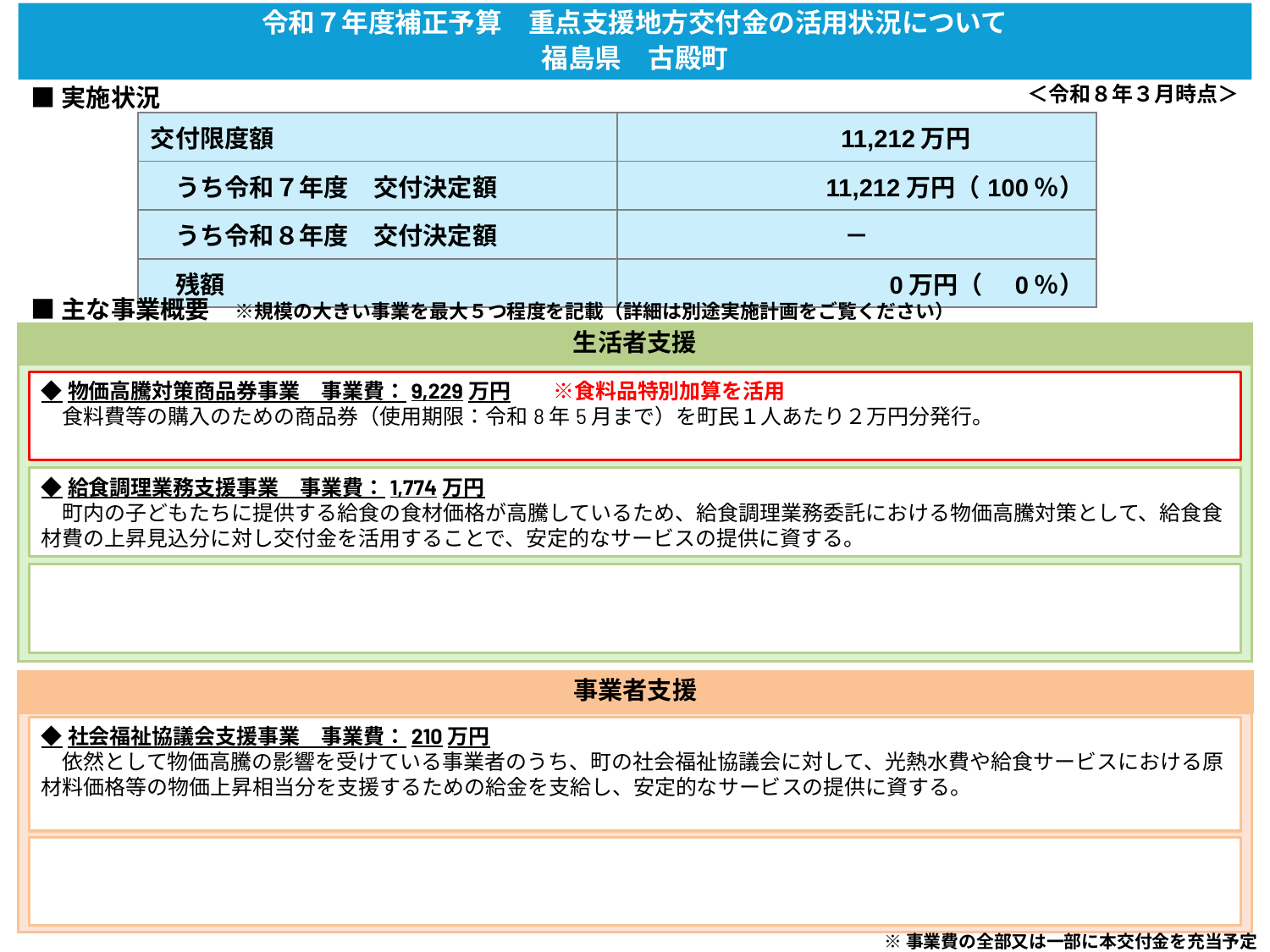

令和７年度補正予算　重点支援地方交付金の活用状況について
福島県　古殿町
＜令和８年３月時点＞
■実施状況
| 交付限度額 | 11,212万円 |
| --- | --- |
| うち令和７年度　交付決定額 | 11,212万円（100％） |
| うち令和８年度　交付決定額 | － |
| 残額 | 0万円（　0％） |
■主な事業概要　※規模の大きい事業を最大５つ程度を記載（詳細は別途実施計画をご覧ください）
生活者支援

◆物価高騰対策商品券事業　事業費：9,229万円　　※食料品特別加算を活用
　食料費等の購入のための商品券（使用期限：令和8年5月まで）を町民１人あたり２万円分発行。

◆給食調理業務支援事業　事業費：1,774万円
　町内の子どもたちに提供する給食の食材価格が高騰しているため、給食調理業務委託における物価高騰対策として、給食食材費の上昇見込分に対し交付金を活用することで、安定的なサービスの提供に資する。

事業者支援

◆社会福祉協議会支援事業　事業費：210万円
　依然として物価高騰の影響を受けている事業者のうち、町の社会福祉協議会に対して、光熱水費や給食サービスにおける原材料価格等の物価上昇相当分を支援するための給金を支給し、安定的なサービスの提供に資する。

※事業費の全部又は一部に本交付金を充当予定